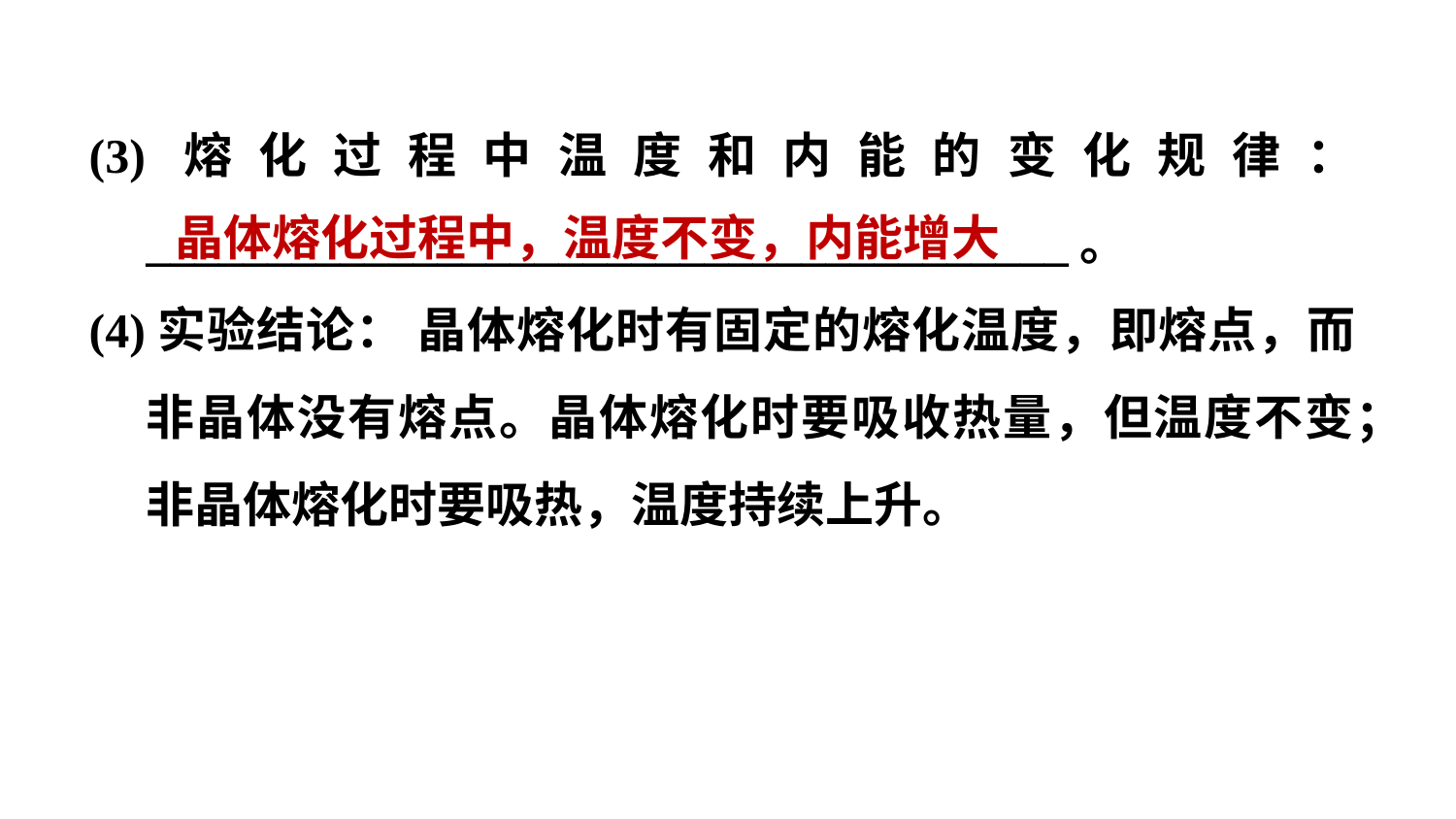

(3)熔化过程中温度和内能的变化规律： ______________________________________。
(4)实验结论： 晶体熔化时有固定的熔化温度，即熔点，而非晶体没有熔点。晶体熔化时要吸收热量，但温度不变；非晶体熔化时要吸热，温度持续上升。
晶体熔化过程中，温度不变，内能增大